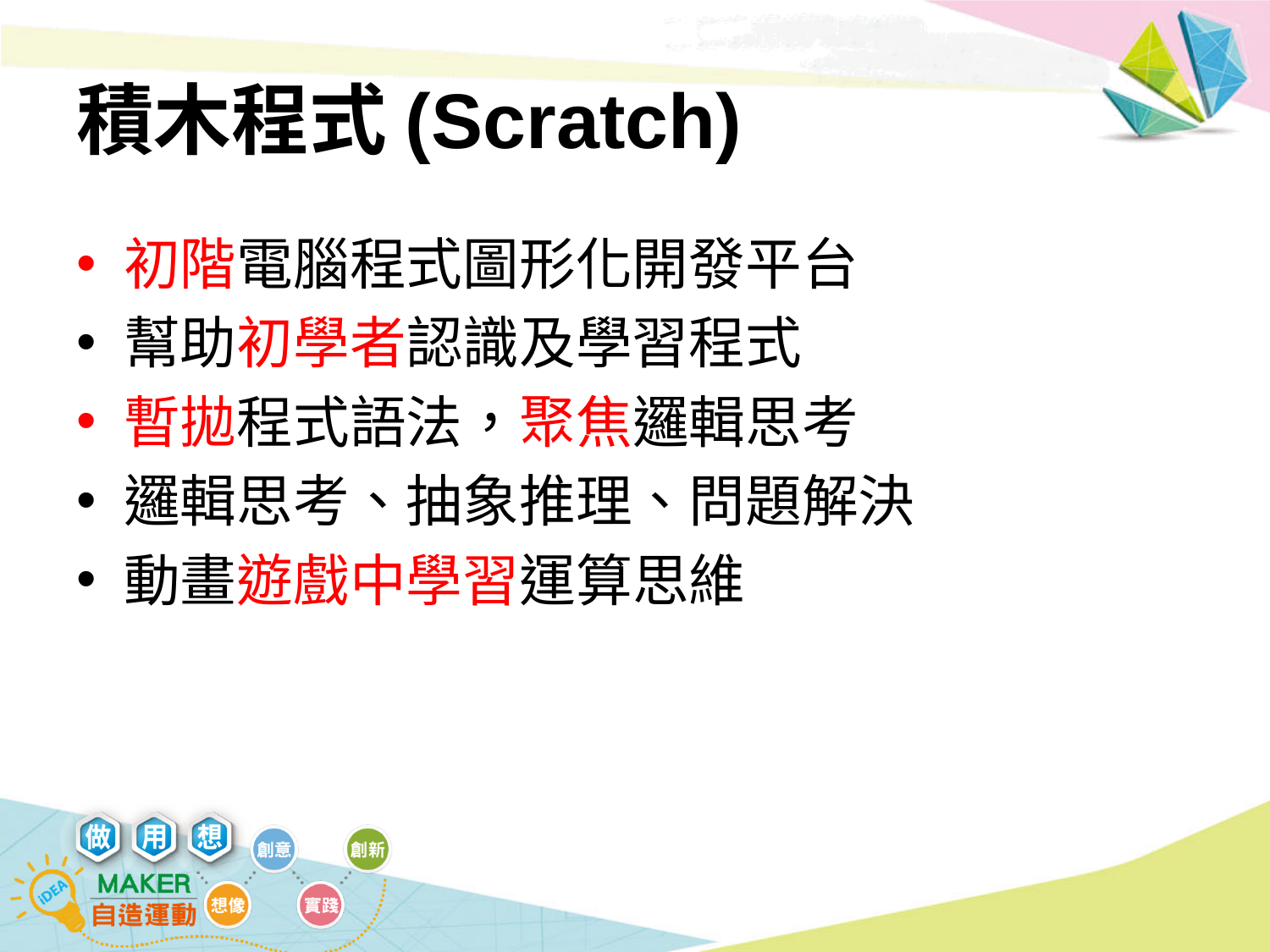

# 積木程式(Scratch)
初階電腦程式圖形化開發平台
幫助初學者認識及學習程式
暫拋程式語法，聚焦邏輯思考
邏輯思考、抽象推理、問題解決
動畫遊戲中學習運算思維